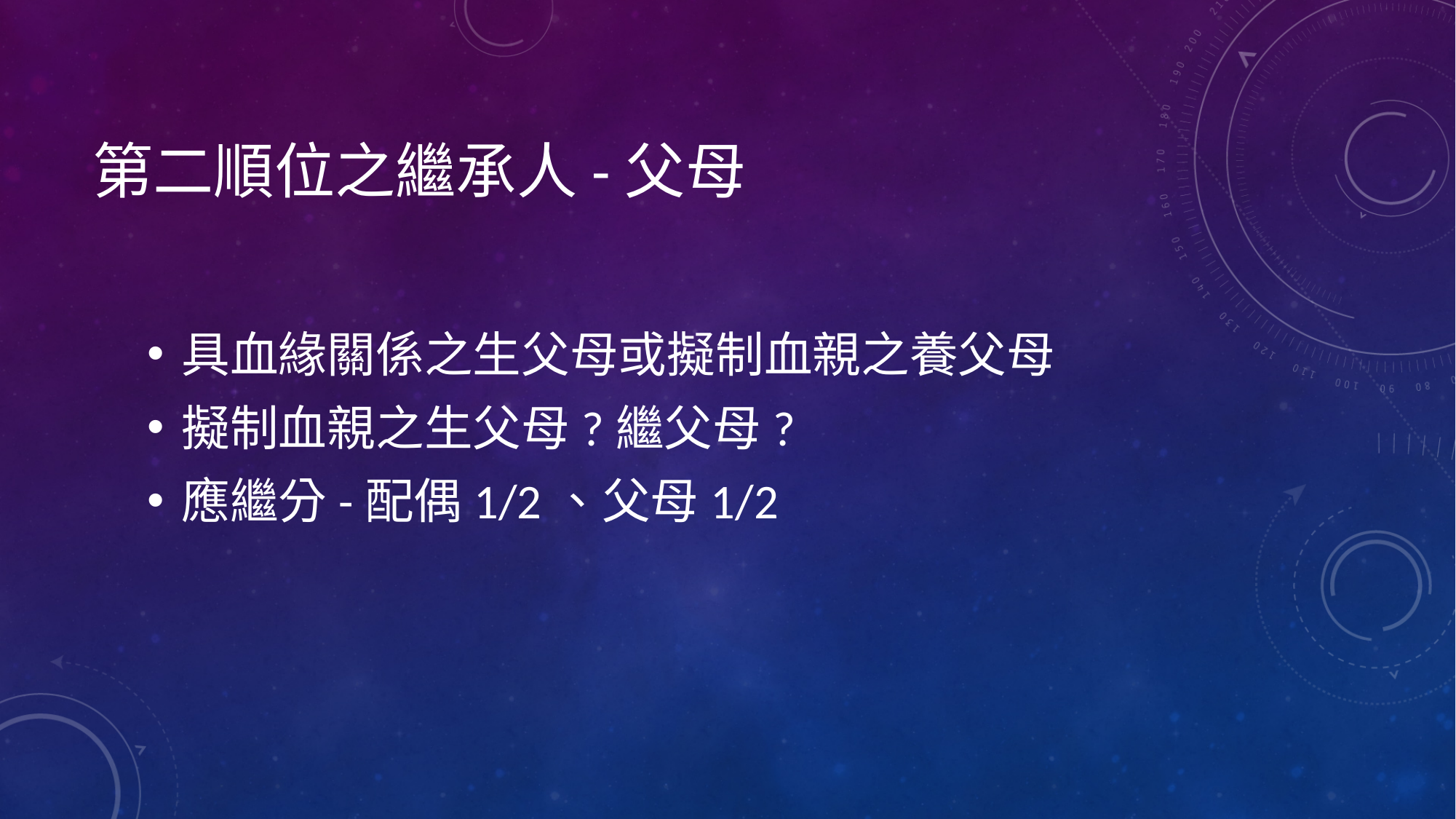

# 第二順位之繼承人-父母
具血緣關係之生父母或擬制血親之養父母
擬制血親之生父母?繼父母?
應繼分-配偶1/2、父母1/2